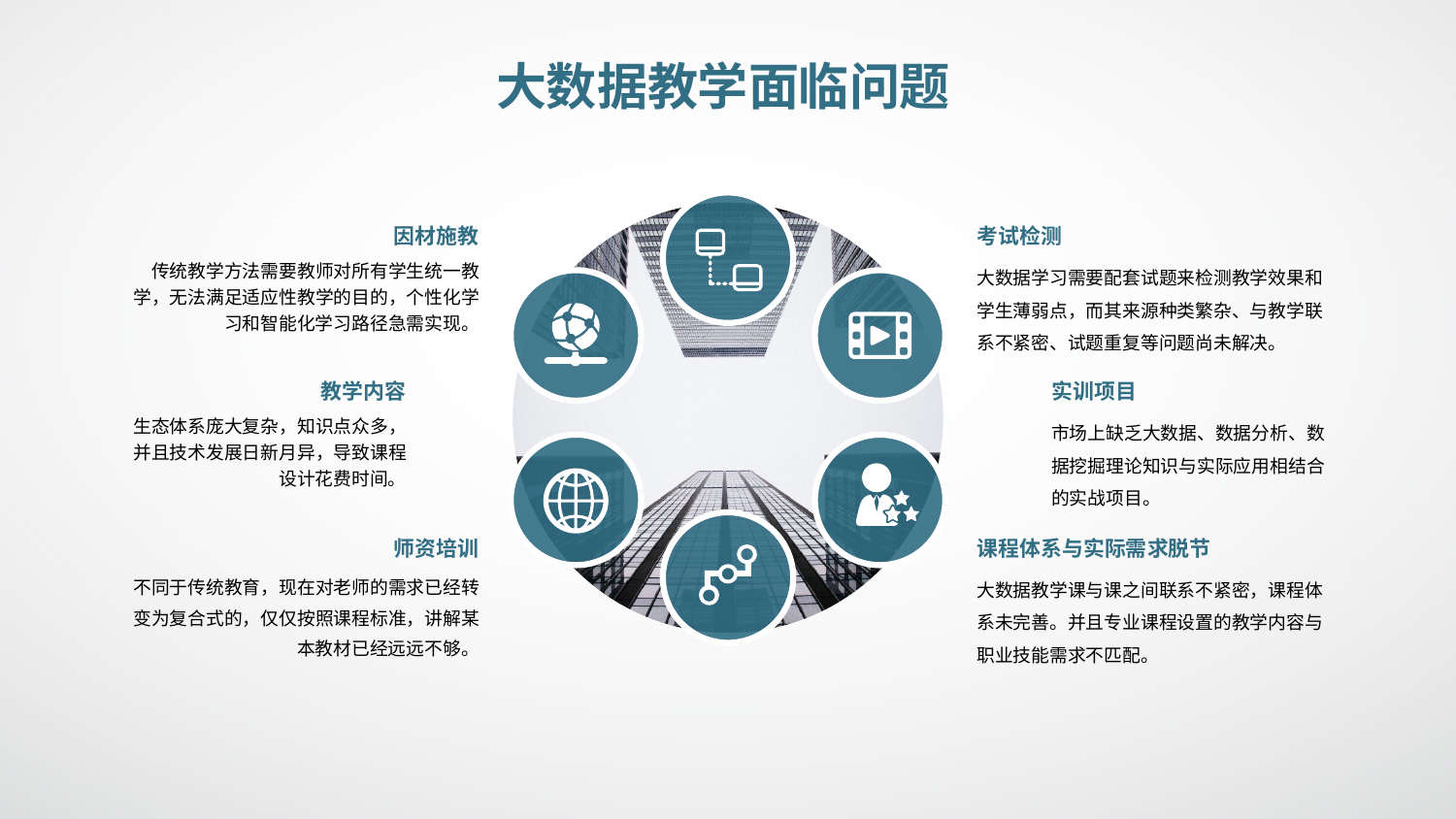

大数据教学面临问题

因材施教
考试检测
传统教学方法需要教师对所有学生统一教学，无法满足适应性教学的目的，个性化学习和智能化学习路径急需实现。

大数据学习需要配套试题来检测教学效果和学生薄弱点，而其来源种类繁杂、与教学联系不紧密、试题重复等问题尚未解决。
教学内容
实训项目
生态体系庞大复杂，知识点众多，并且技术发展日新月异，导致课程设计花费时间。
市场上缺乏大数据、数据分析、数据挖掘理论知识与实际应用相结合的实战项目。
师资培训
课程体系与实际需求脱节
不同于传统教育，现在对老师的需求已经转变为复合式的，仅仅按照课程标准，讲解某本教材已经远远不够。
大数据教学课与课之间联系不紧密，课程体系未完善。并且专业课程设置的教学内容与职业技能需求不匹配。